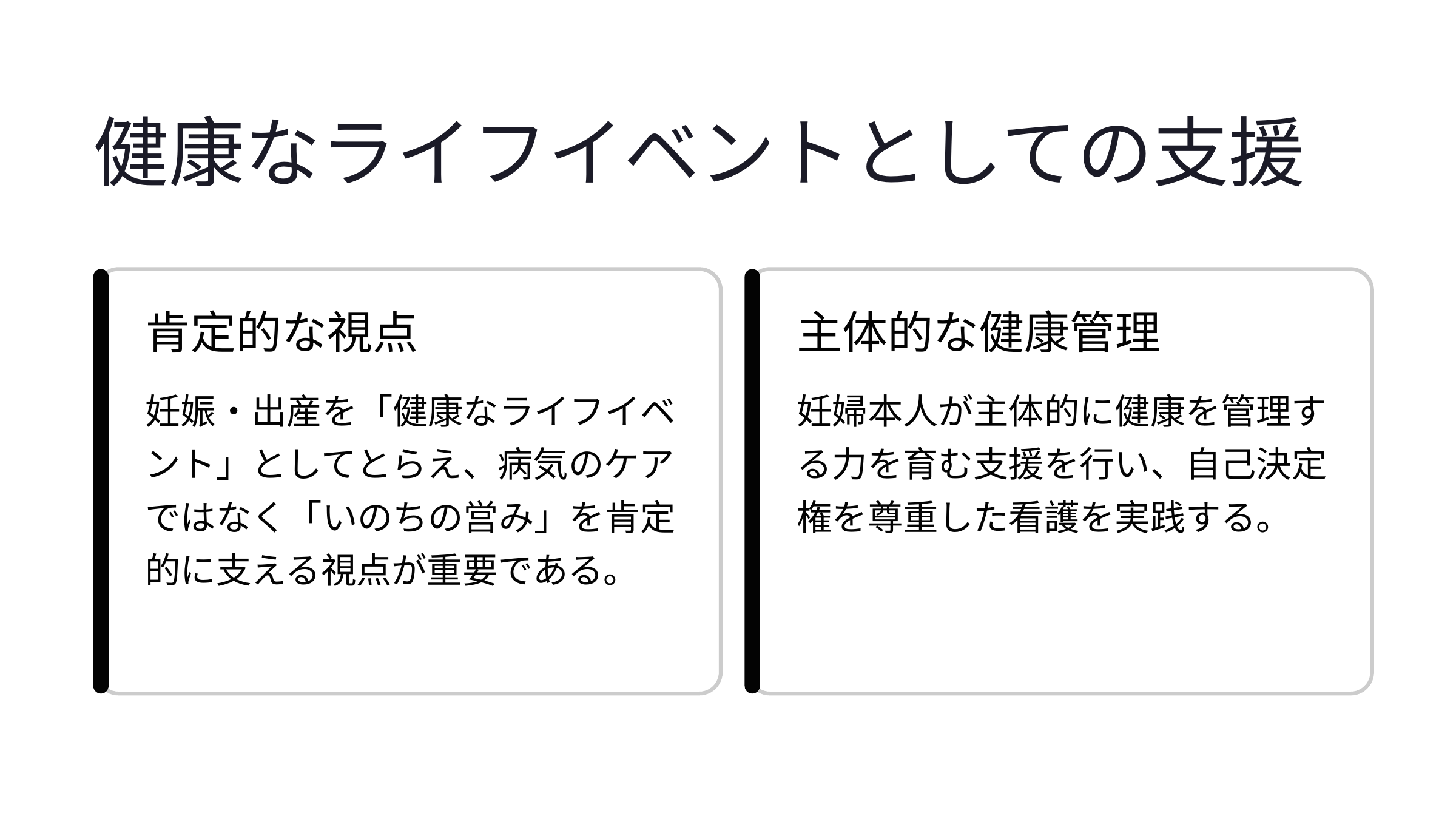

健康なライフイベントとしての支援

肯定的な視点
主体的な健康管理
妊娠・出産を「健康なライフイベント」としてとらえ、病気のケアではなく「いのちの営み」を肯定的に支える視点が重要である。
妊婦本人が主体的に健康を管理する力を育む支援を行い、自己決定権を尊重した看護を実践する。